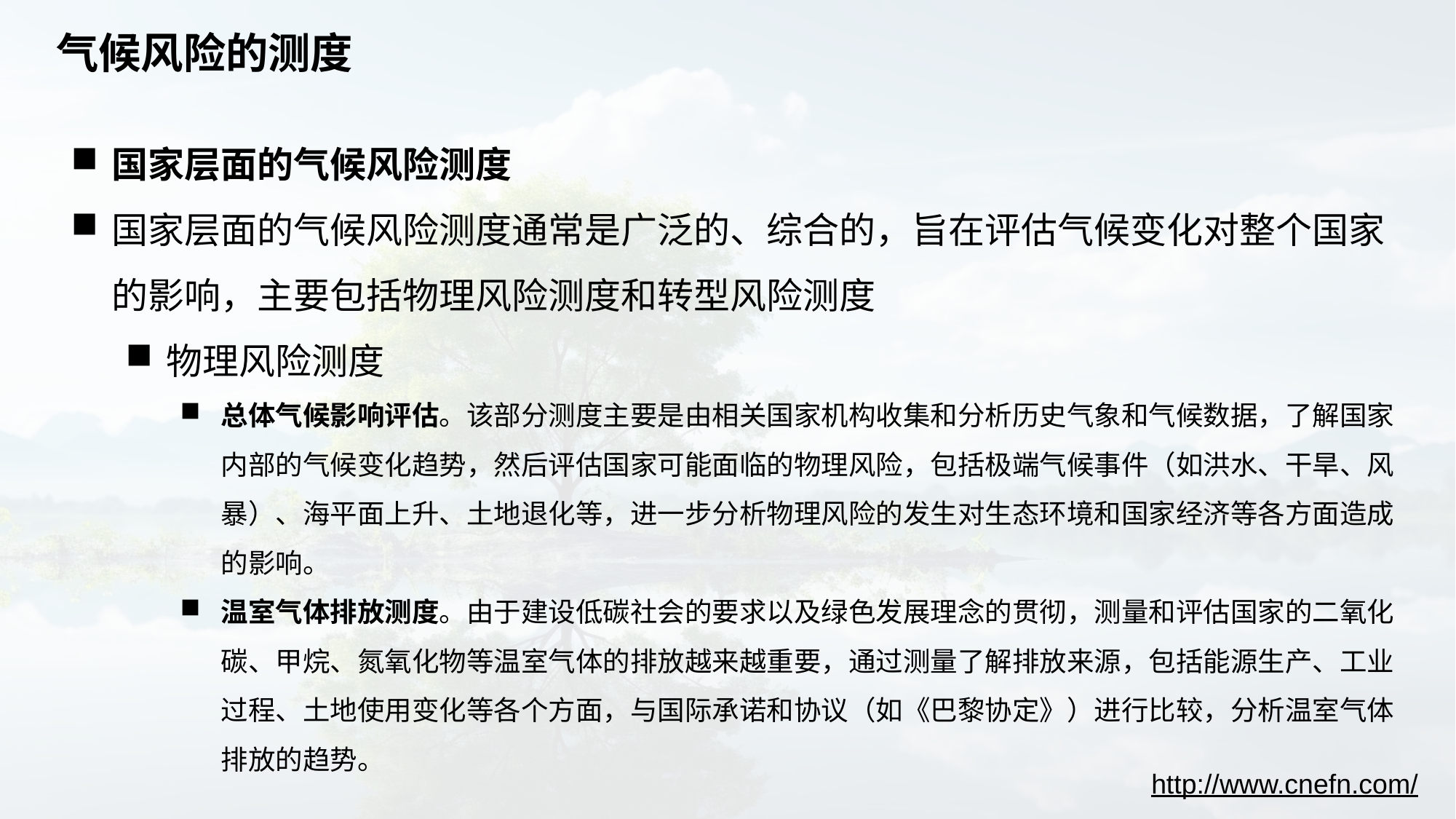

# 气候风险的测度
国家层面的气候风险测度
国家层面的气候风险测度通常是广泛的、综合的，旨在评估气候变化对整个国家的影响，主要包括物理风险测度和转型风险测度
物理风险测度
总体气候影响评估。该部分测度主要是由相关国家机构收集和分析历史气象和气候数据，了解国家内部的气候变化趋势，然后评估国家可能面临的物理风险，包括极端气候事件（如洪水、干旱、风暴）、海平面上升、土地退化等，进一步分析物理风险的发生对生态环境和国家经济等各方面造成的影响。
温室气体排放测度。由于建设低碳社会的要求以及绿色发展理念的贯彻，测量和评估国家的二氧化碳、甲烷、氮氧化物等温室气体的排放越来越重要，通过测量了解排放来源，包括能源生产、工业过程、土地使用变化等各个方面，与国际承诺和协议（如《巴黎协定》）进行比较，分析温室气体排放的趋势。